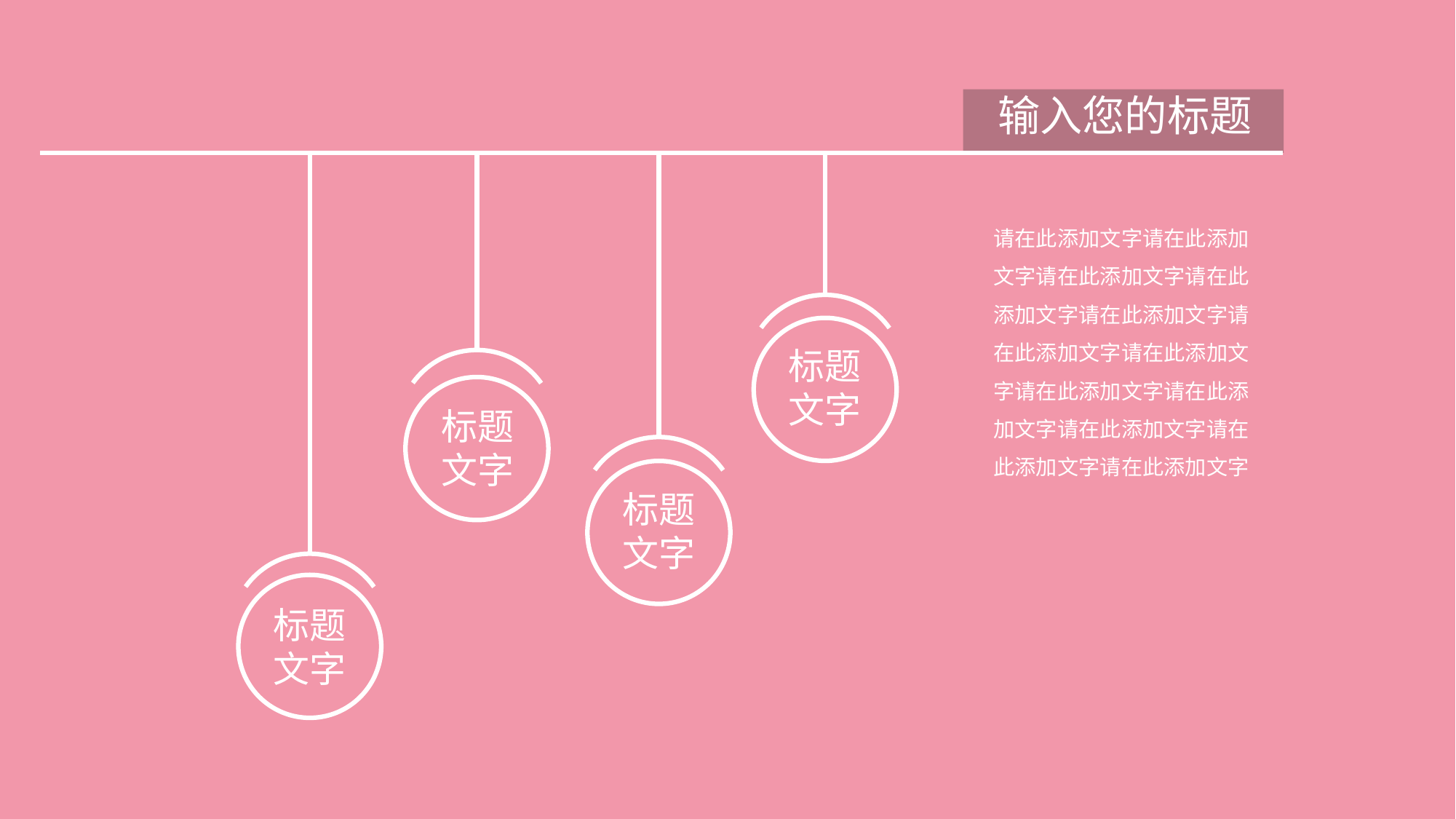

输入您的标题

标题
文字

请在此添加文字请在此添加文字请在此添加文字请在此添加文字请在此添加文字请在此添加文字请在此添加文字请在此添加文字请在此添加文字请在此添加文字请在此添加文字请在此添加文字

标题
文字
标题
文字
标题
文字